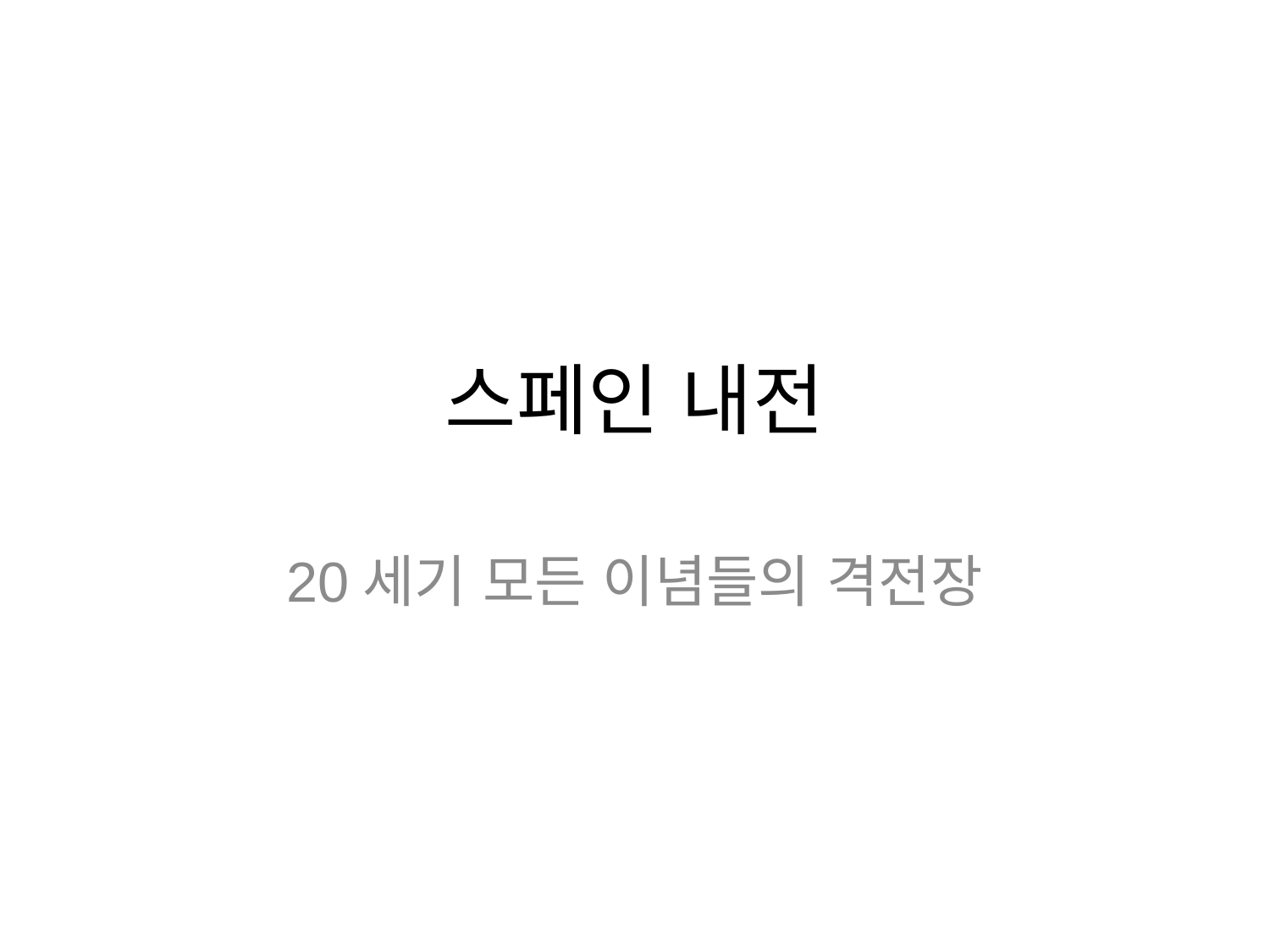

# 스페인 내전
20세기 모든 이념들의 격전장